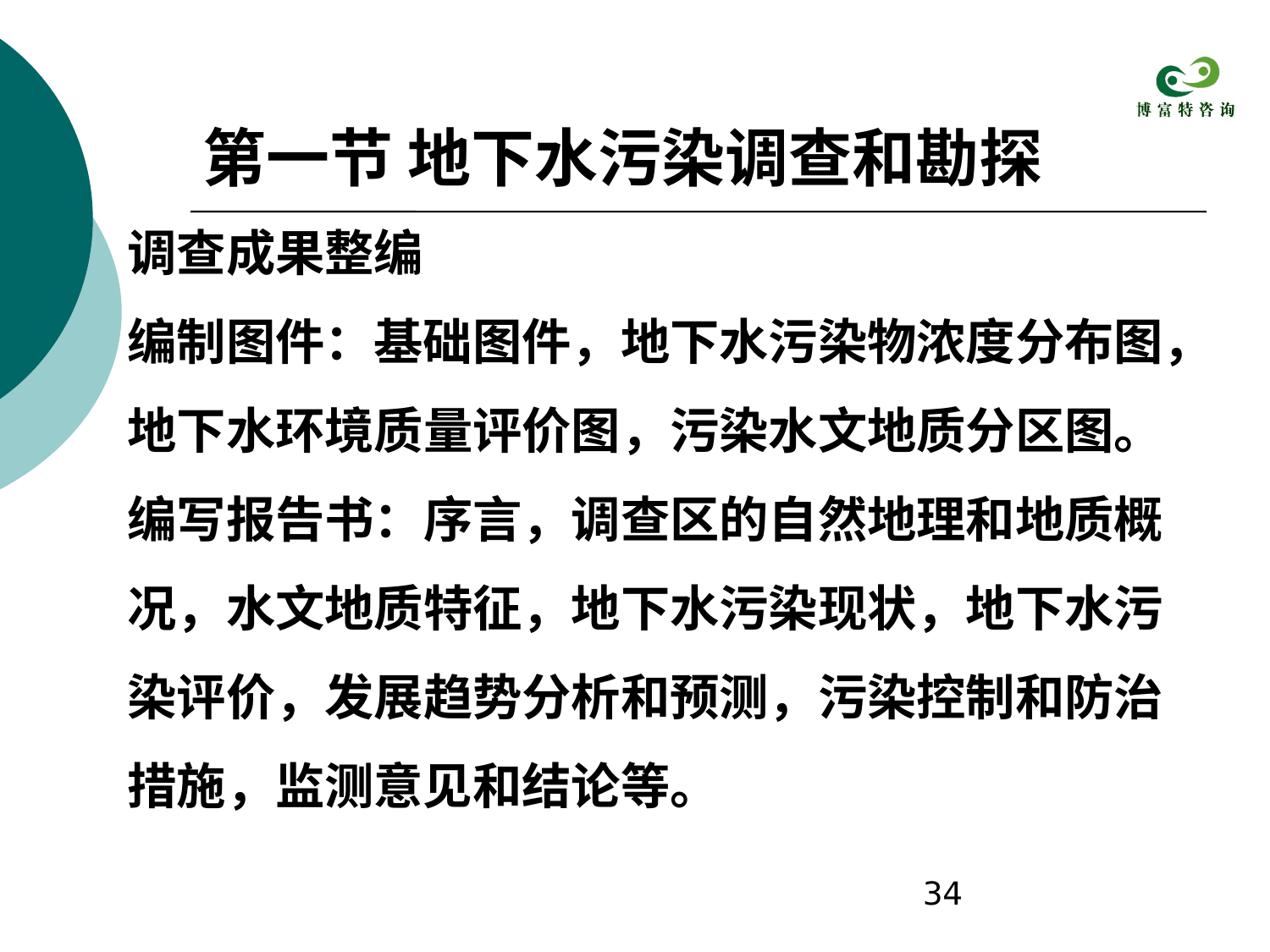

第一节 地下水污染调查和勘探
调查成果整编
编制图件：基础图件，地下水污染物浓度分布图，地下水环境质量评价图，污染水文地质分区图。
编写报告书：序言，调查区的自然地理和地质概况，水文地质特征，地下水污染现状，地下水污染评价，发展趋势分析和预测，污染控制和防治措施，监测意见和结论等。

34